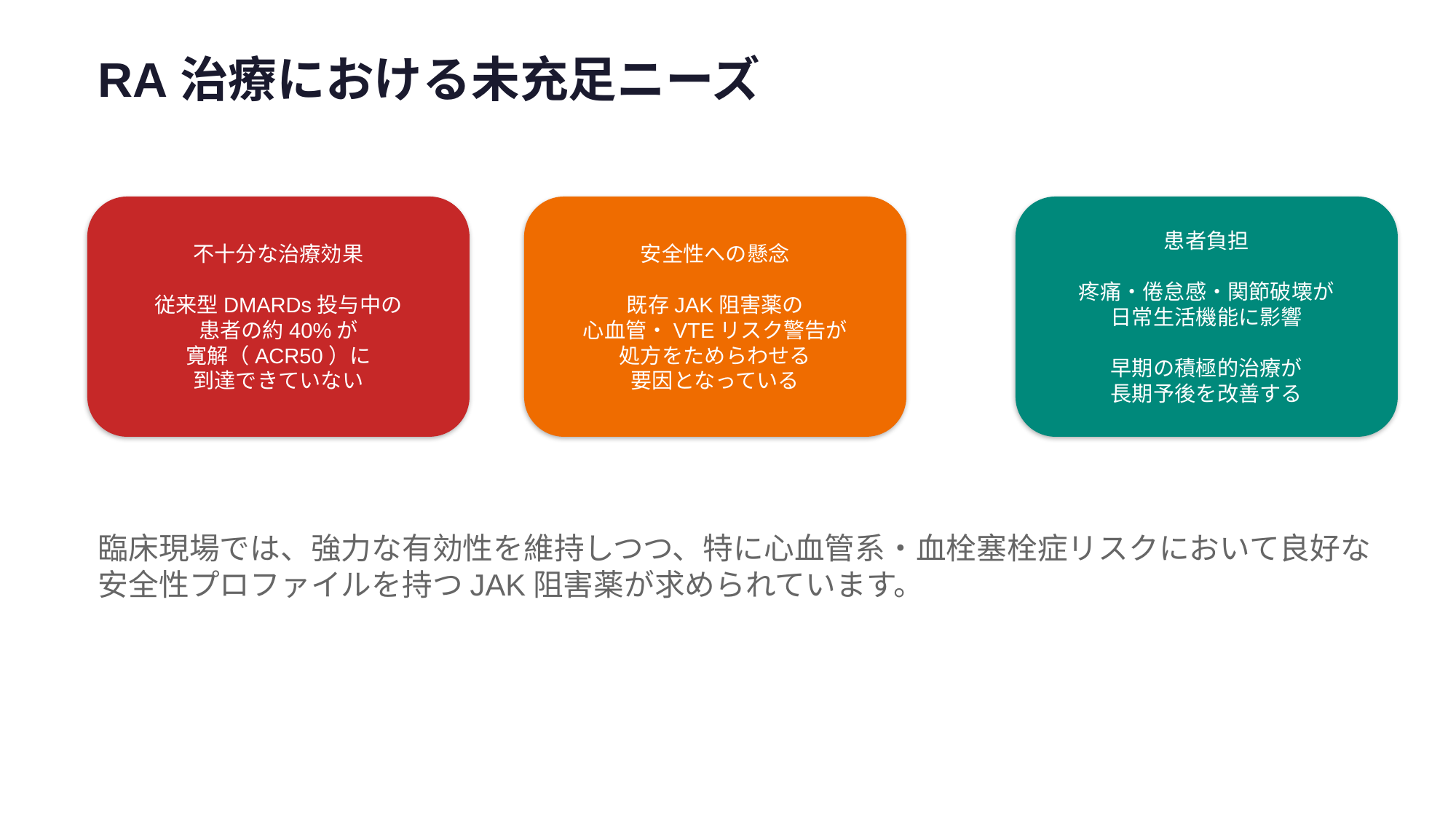

RA治療における未充足ニーズ
不十分な治療効果
従来型DMARDs投与中の
患者の約40%が
寛解（ACR50）に
到達できていない
安全性への懸念
既存JAK阻害薬の
心血管・VTEリスク警告が
処方をためらわせる
要因となっている
患者負担
疼痛・倦怠感・関節破壊が
日常生活機能に影響
早期の積極的治療が
長期予後を改善する
臨床現場では、強力な有効性を維持しつつ、特に心血管系・血栓塞栓症リスクにおいて良好な安全性プロファイルを持つJAK阻害薬が求められています。